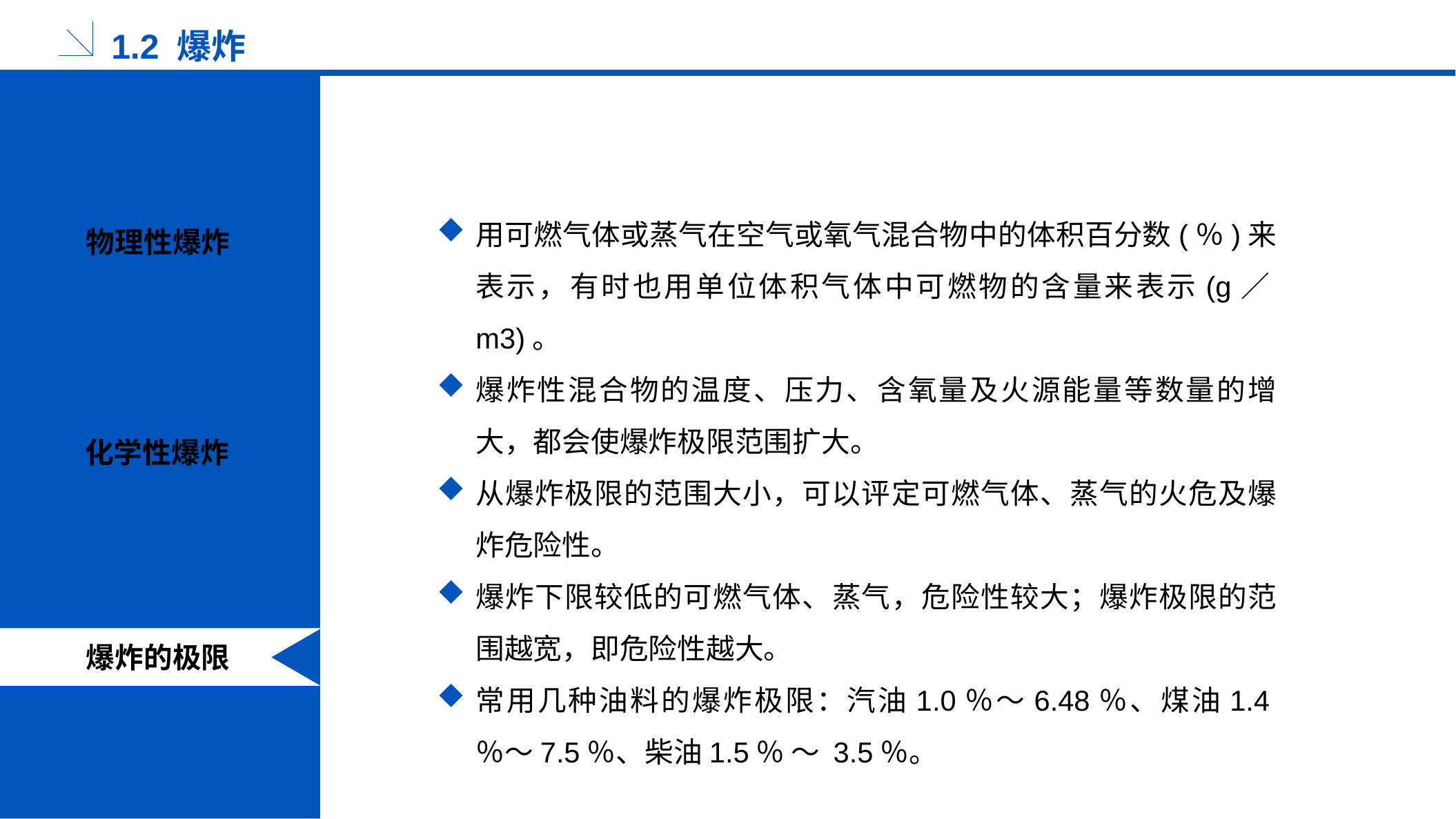

1.2 爆炸

用可燃气体或蒸气在空气或氧气混合物中的体积百分数(％)来表示，有时也用单位体积气体中可燃物的含量来表示(g／m3)。
爆炸性混合物的温度、压力、含氧量及火源能量等数量的增大，都会使爆炸极限范围扩大。
从爆炸极限的范围大小，可以评定可燃气体、蒸气的火危及爆炸危险性。
爆炸下限较低的可燃气体、蒸气，危险性较大；爆炸极限的范围越宽，即危险性越大。
常用几种油料的爆炸极限：汽油1.0％～6.48％、煤油1.4％～7.5％、柴油1.5％ ～ 3.5％。
物理性爆炸
化学性爆炸

爆炸的极限